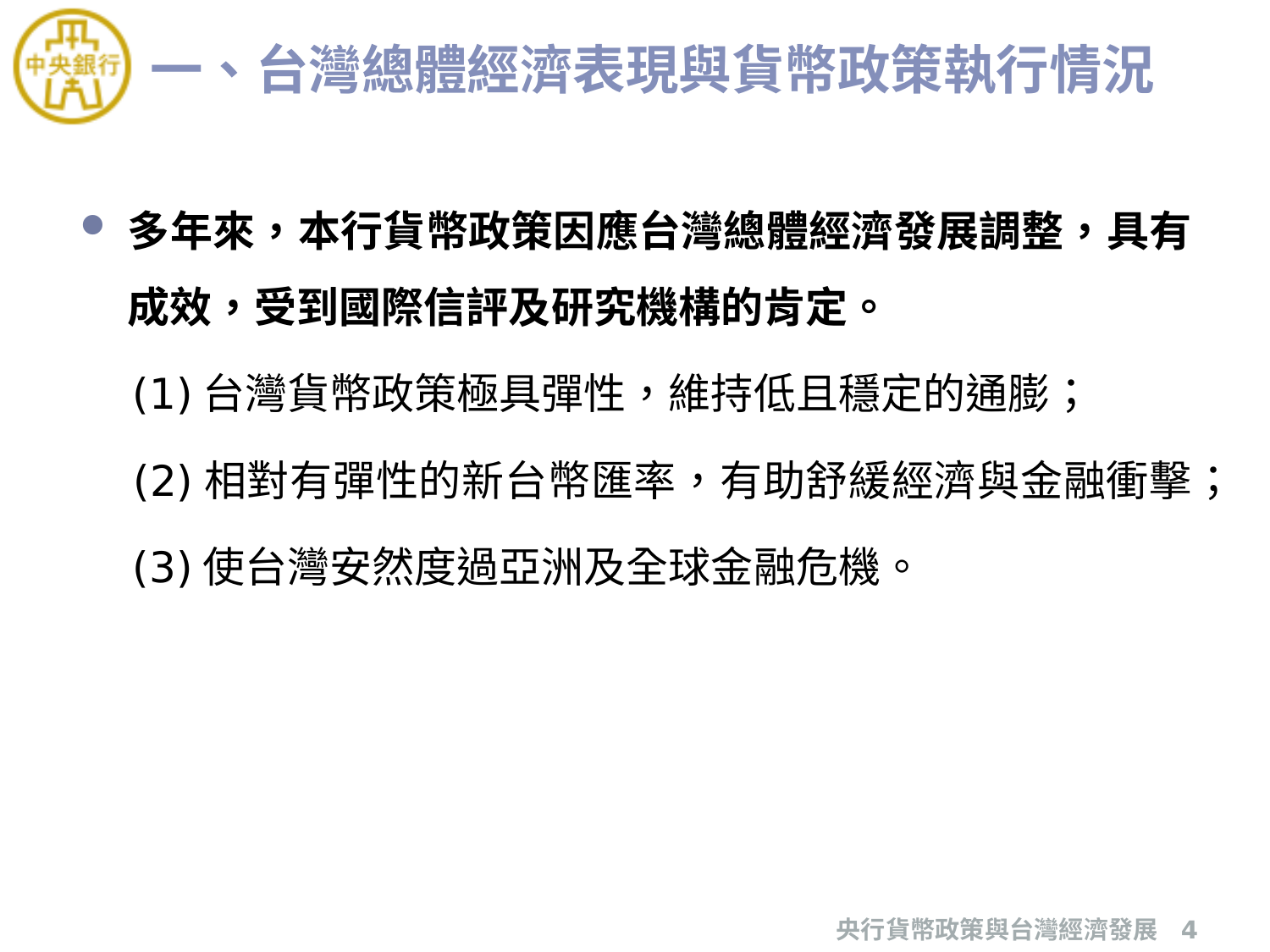

# 一、台灣總體經濟表現與貨幣政策執行情況
多年來，本行貨幣政策因應台灣總體經濟發展調整，具有成效，受到國際信評及研究機構的肯定。
 (1)台灣貨幣政策極具彈性，維持低且穩定的通膨；
 (2)相對有彈性的新台幣匯率，有助舒緩經濟與金融衝擊；
 (3)使台灣安然度過亞洲及全球金融危機。
央行貨幣政策與台灣經濟發展
4